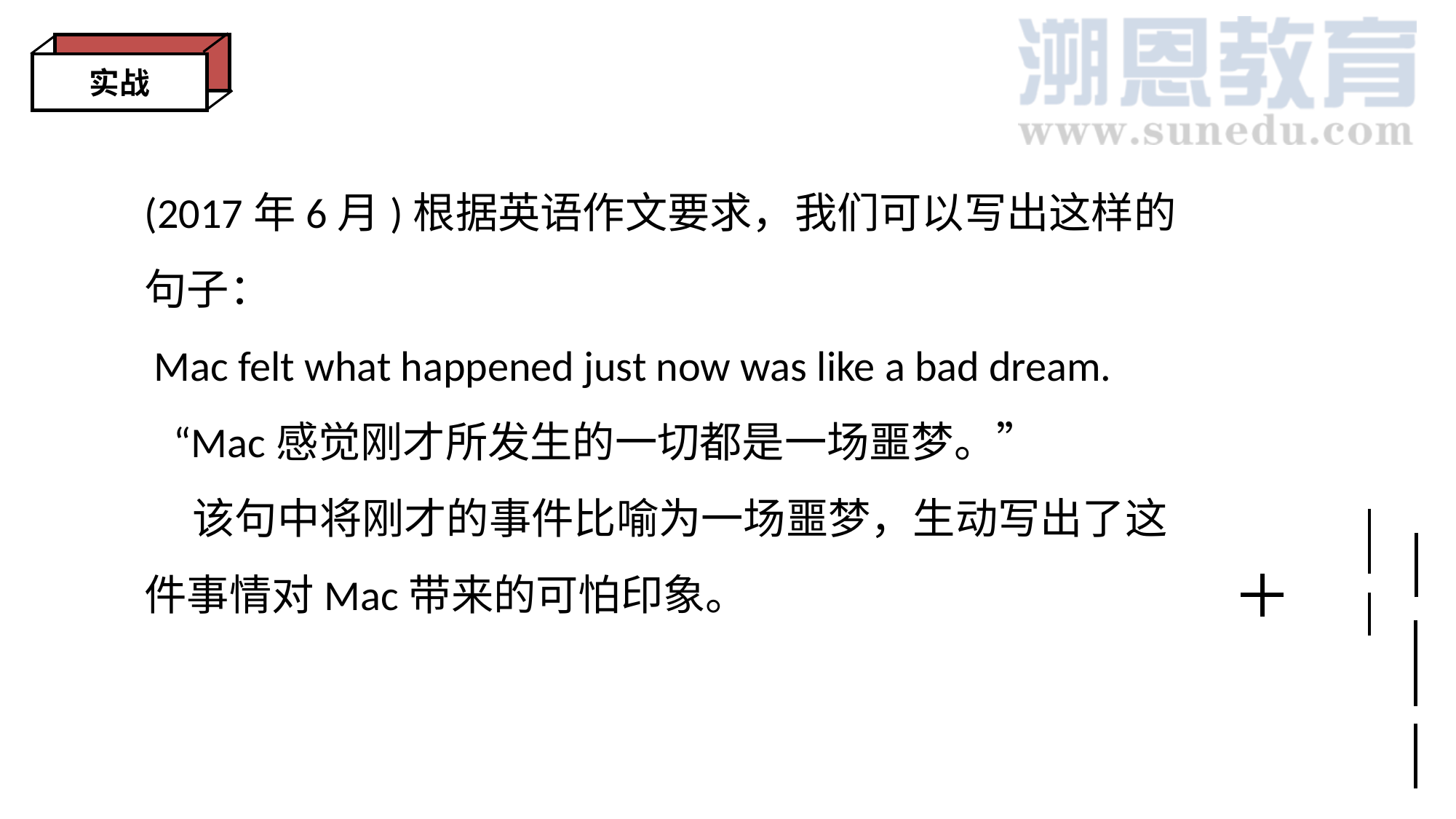

实战
(2017年6月)根据英语作文要求，我们可以写出这样的句子：
 Mac felt what happened just now was like a bad dream.
   “Mac感觉刚才所发生的一切都是一场噩梦。”
    该句中将刚才的事件比喻为一场噩梦，生动写出了这件事情对Mac带来的可怕印象。